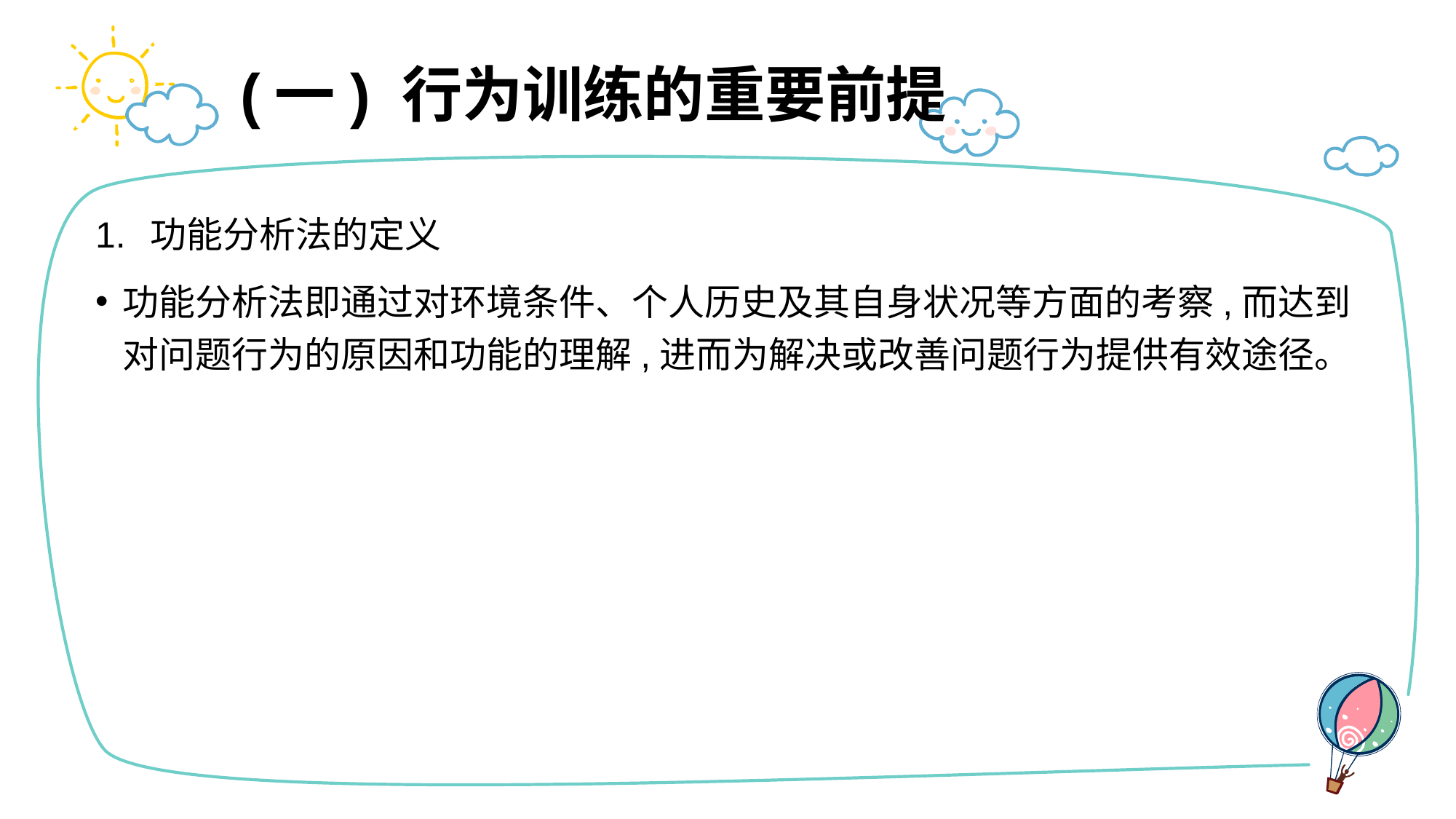

# (一) 行为训练的重要前提
功能分析法的定义
功能分析法即通过对环境条件、个人历史及其自身状况等方面的考察,而达到对问题行为的原因和功能的理解,进而为解决或改善问题行为提供有效途径。